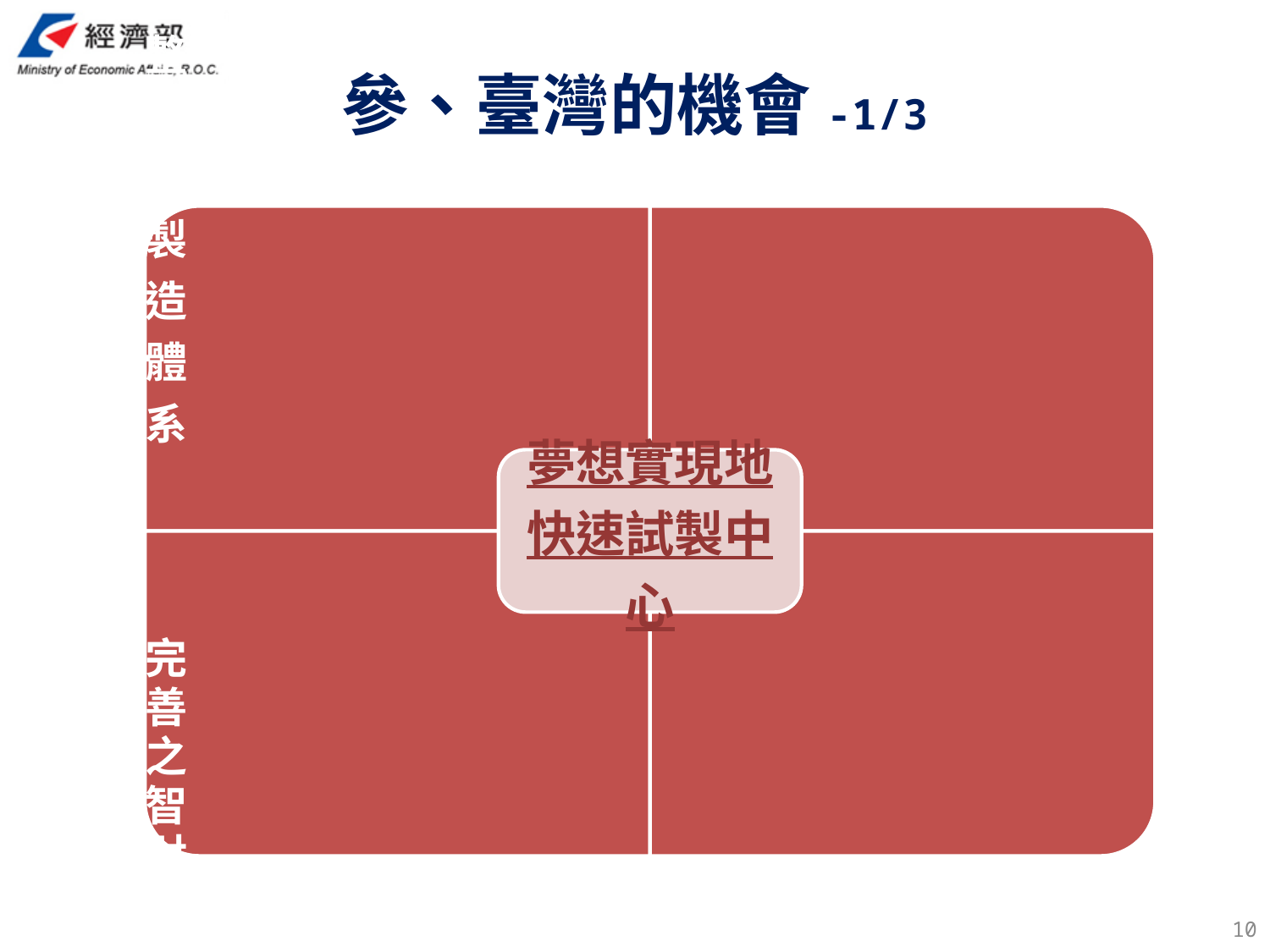

參、臺灣的機會-1/3
夢想實現地 快速試製中心
完整研發製造體系
開放自由之社會
10